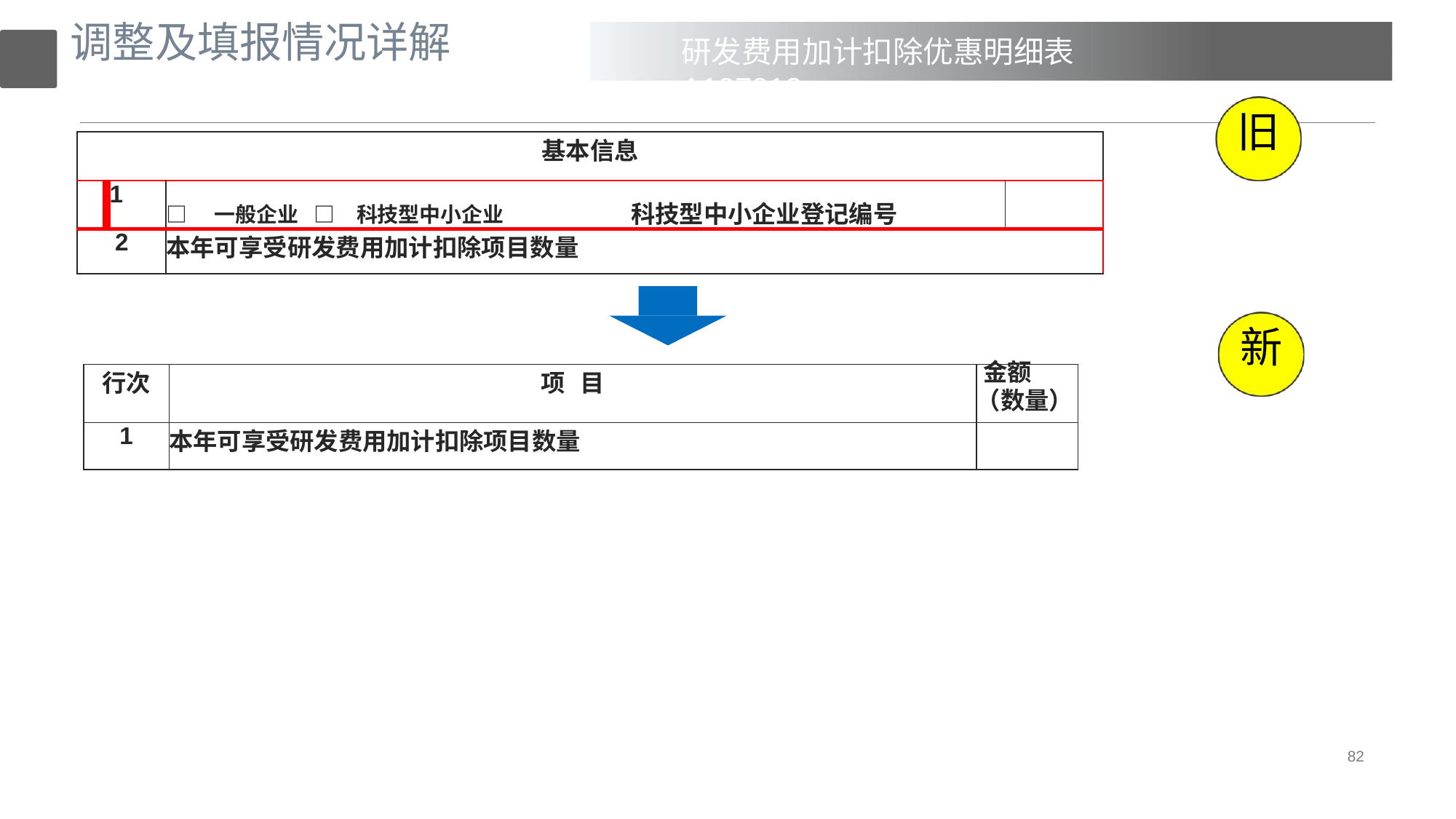

# 调整及填报情况详解

研发费用加计扣除优惠明细表A107012

旧
| 基本信息 |  |  |  |
| --- | --- | --- | --- |
|  | 1 | □ 一般企业 □ 科技型中小企业 科技型中小企业登记编号 |  |
| 2 |  | 本年可享受研发费用加计扣除项目数量 |  |

新
| 行次 | 项 目 | 金额 （数量） |
| --- | --- | --- |
| 1 | 本年可享受研发费用加计扣除项目数量 |  |
82